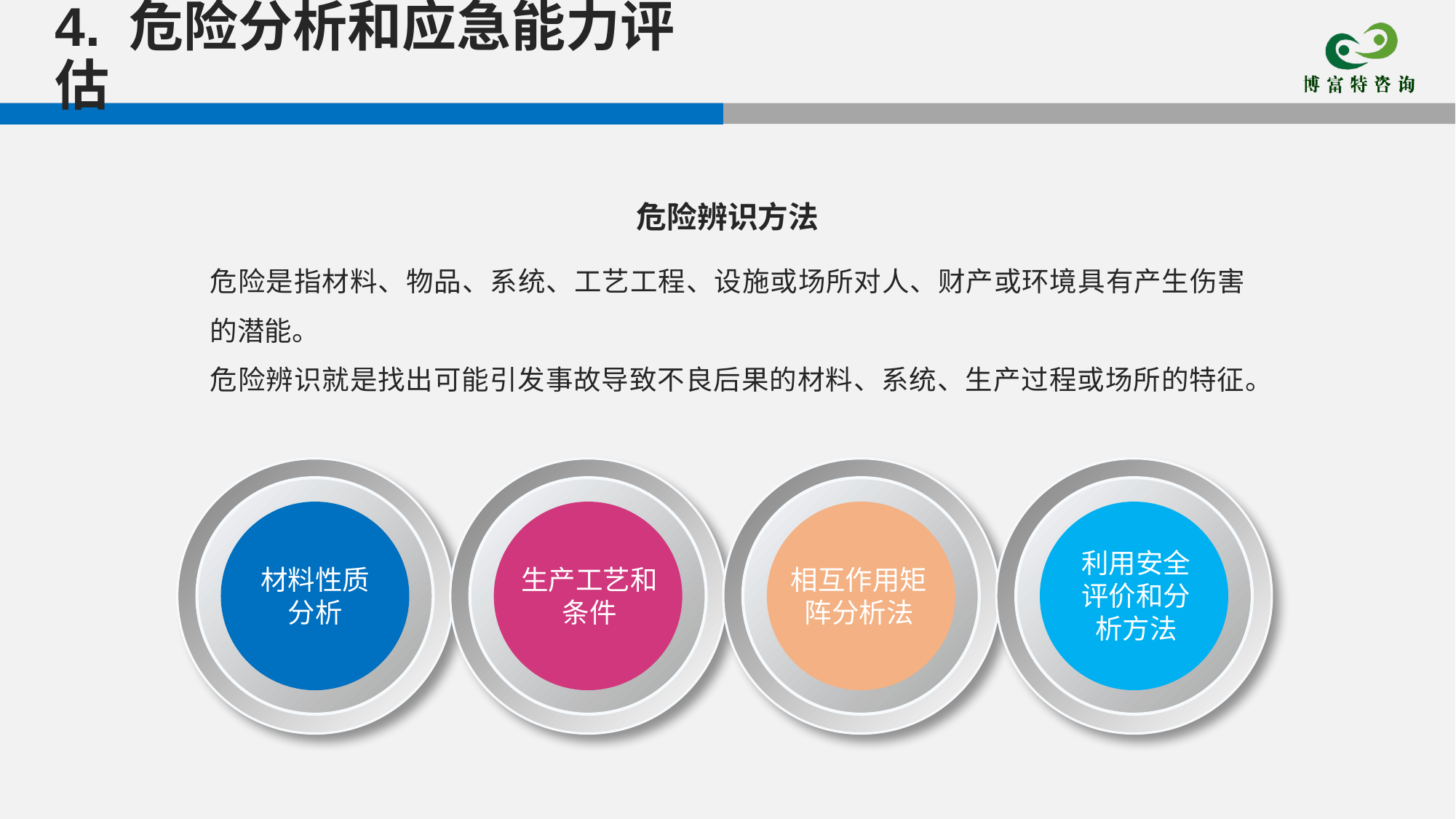

4. 危险分析和应急能力评估

危险辨识方法
危险是指材料、物品、系统、工艺工程、设施或场所对人、财产或环境具有产生伤害的潜能。
危险辨识就是找出可能引发事故导致不良后果的材料、系统、生产过程或场所的特征。

利用安全评价和分析方法
相互作用矩阵分析法
材料性质分析
生产工艺和条件